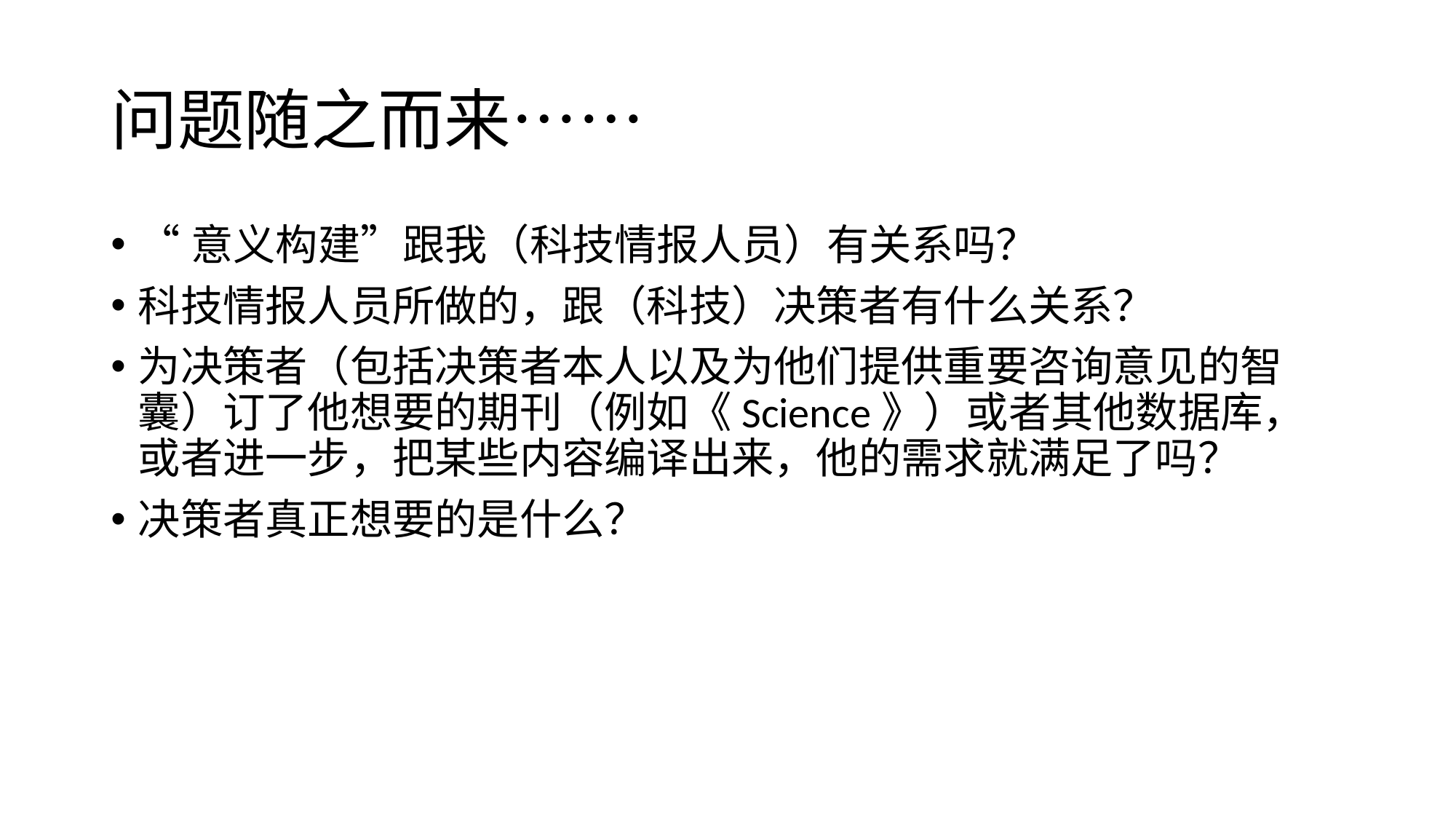

# 问题随之而来……
“意义构建”跟我（科技情报人员）有关系吗？
科技情报人员所做的，跟（科技）决策者有什么关系？
为决策者（包括决策者本人以及为他们提供重要咨询意见的智囊）订了他想要的期刊（例如《Science》）或者其他数据库，或者进一步，把某些内容编译出来，他的需求就满足了吗？
决策者真正想要的是什么？